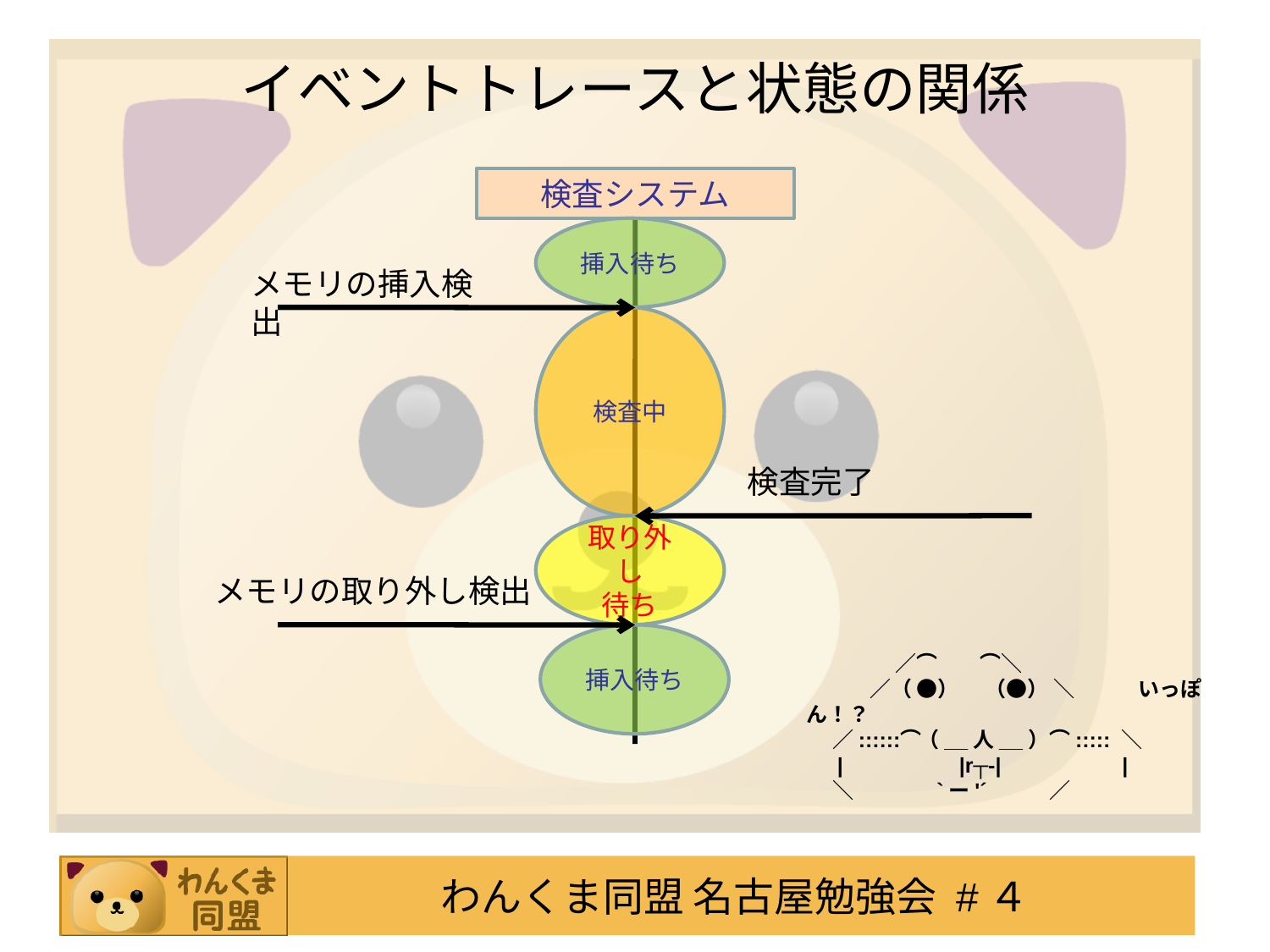

# イベントトレースと状態の関係
検査システム
挿入待ち
メモリの挿入検出
検査中
検査完了
取り外し
待ち
メモリの取り外し検出
挿入待ち
　 　　　／⌒　　⌒＼
　　　／（ ●） 　（●） ＼　　　いっぽん！？
　 ／::::::⌒（__人__）⌒::::: ＼
　 |　　　　　|r┬-|　　　　　 |
　 ＼ 　　 　 `ー'´ 　 　 ／